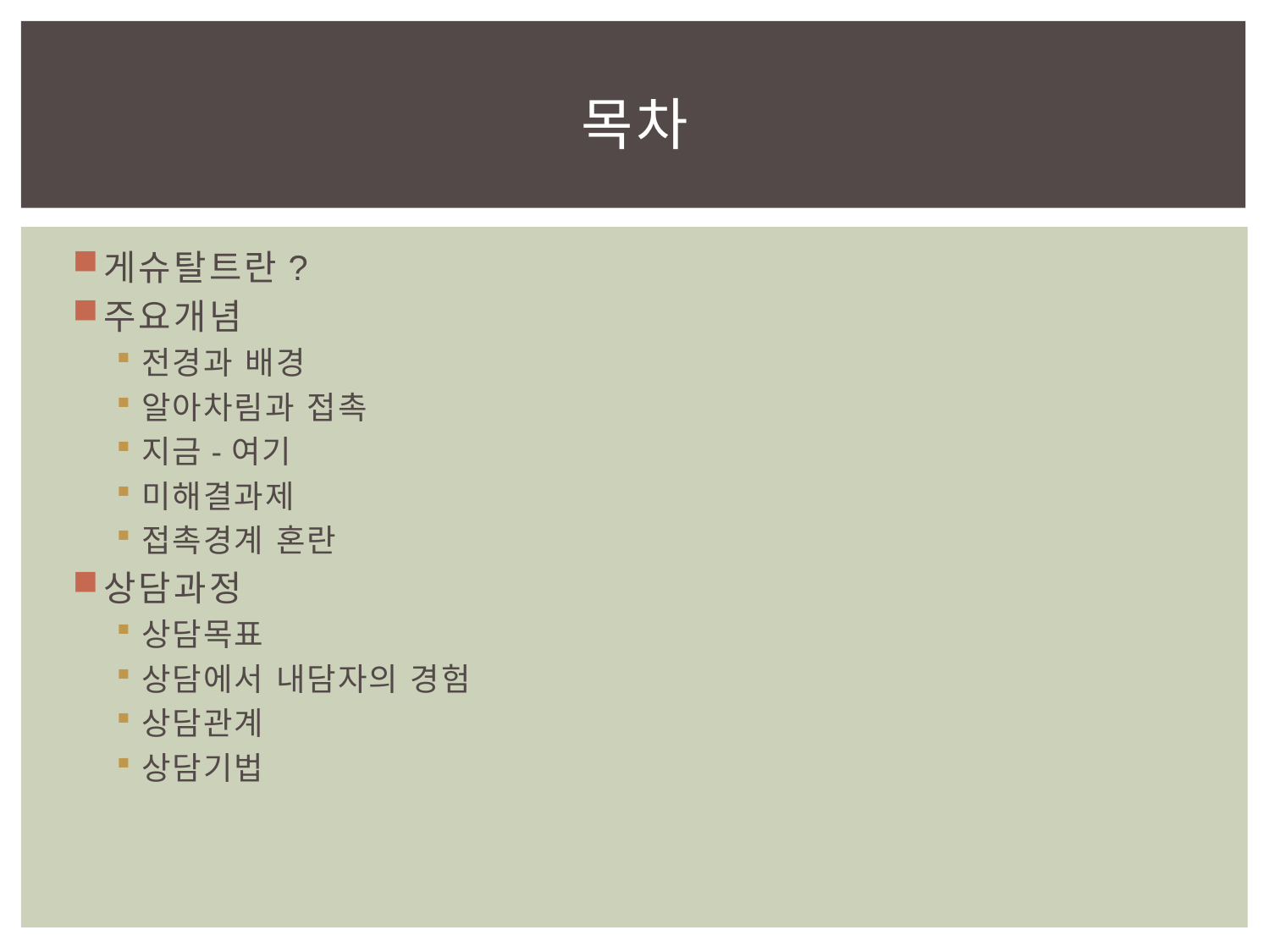

# 목차
게슈탈트란?
주요개념
전경과 배경
알아차림과 접촉
지금-여기
미해결과제
접촉경계 혼란
상담과정
상담목표
상담에서 내담자의 경험
상담관계
상담기법